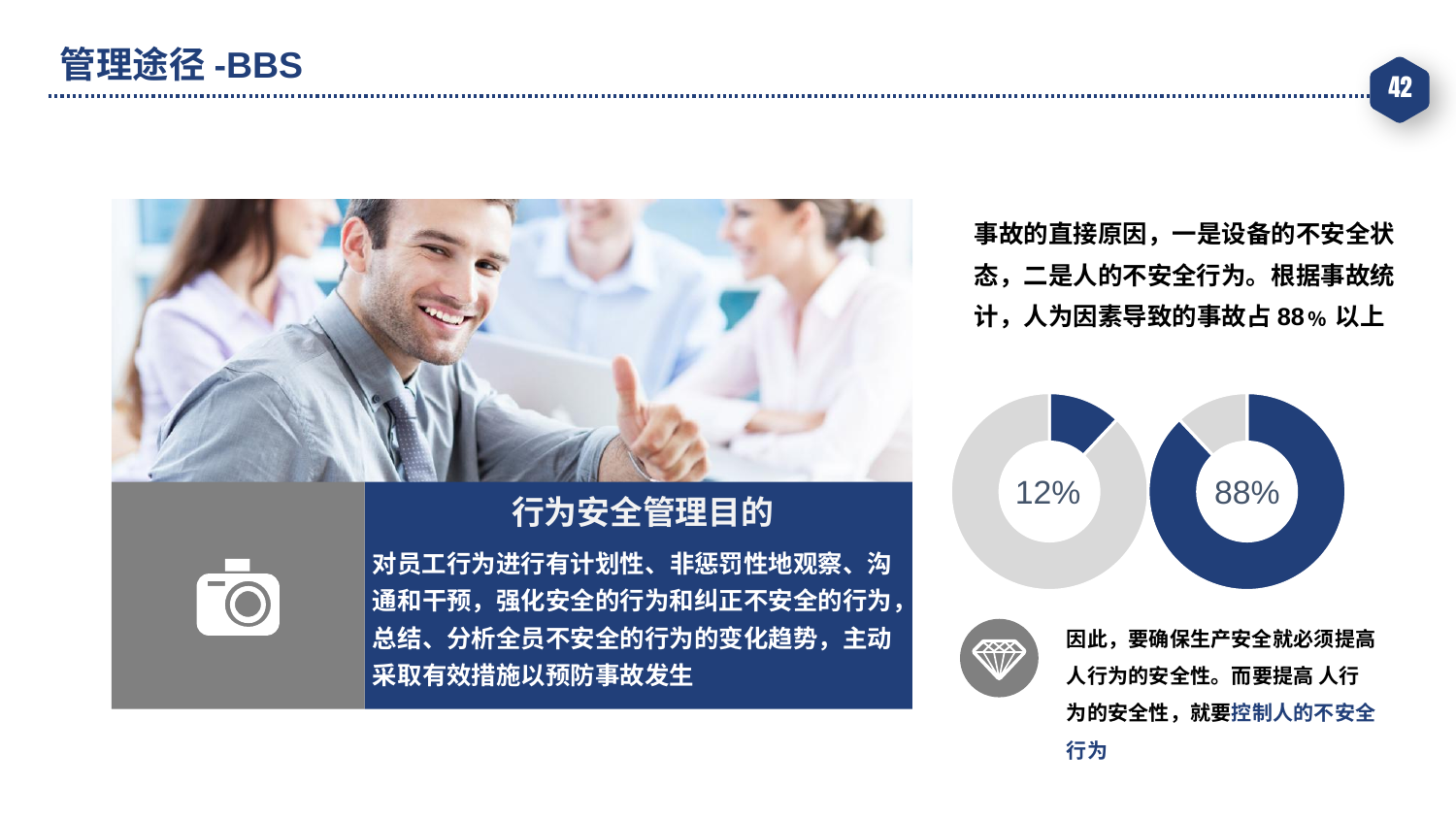

管理途径-BBS

事故的直接原因，一是设备的不安全状态，二是人的不安全行为。根据事故统计，人为因素导致的事故占88﹪以上

### Chart

| Category | 列2 |
|---|---|
| A | 12.0 |
| B | 88.0 |

### Chart

| Category | 列2 |
|---|---|
| A | 88.0 |
| B | 12.0 |
12%
88%

行为安全管理目的
对员工行为进行有计划性、非惩罚性地观察、沟通和干预，强化安全的行为和纠正不安全的行为，总结、分析全员不安全的行为的变化趋势，主动采取有效措施以预防事故发生
因此，要确保生产安全就必须提高人行为的安全性。而要提高 人行为的安全性，就要控制人的不安全行为